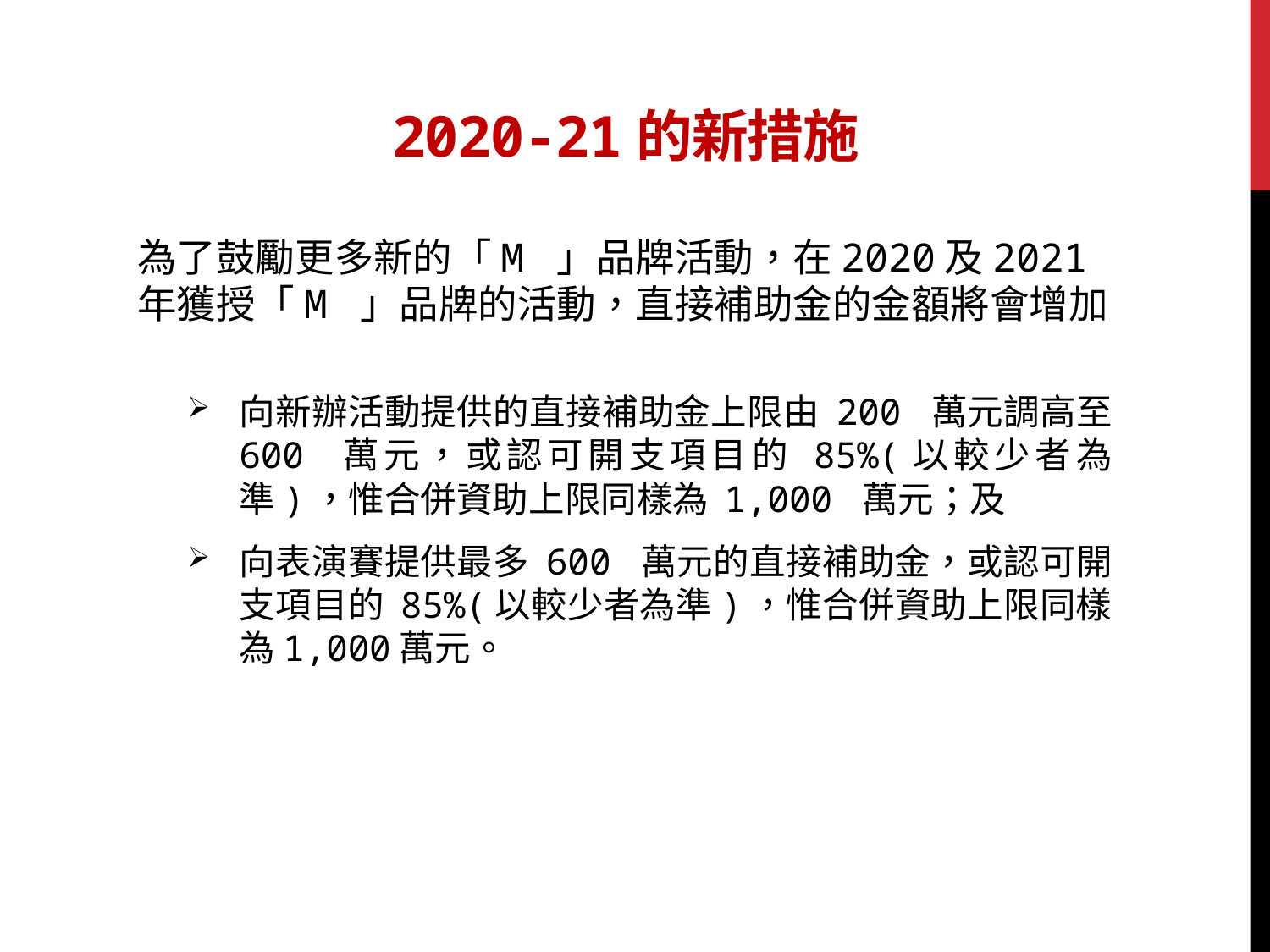

# 2020-21的新措施
為了鼓勵更多新的「M 」品牌活動，在2020及2021年獲授「M 」品牌的活動，直接補助金的金額將會增加
向新辦活動提供的直接補助金上限由 200 萬元調高至 600 萬元，或認可開支項目的 85%(以較少者為準)，惟合併資助上限同樣為 1,000 萬元；及
向表演賽提供最多 600 萬元的直接補助金，或認可開支項目的 85%(以較少者為準)，惟合併資助上限同樣為1,000萬元。